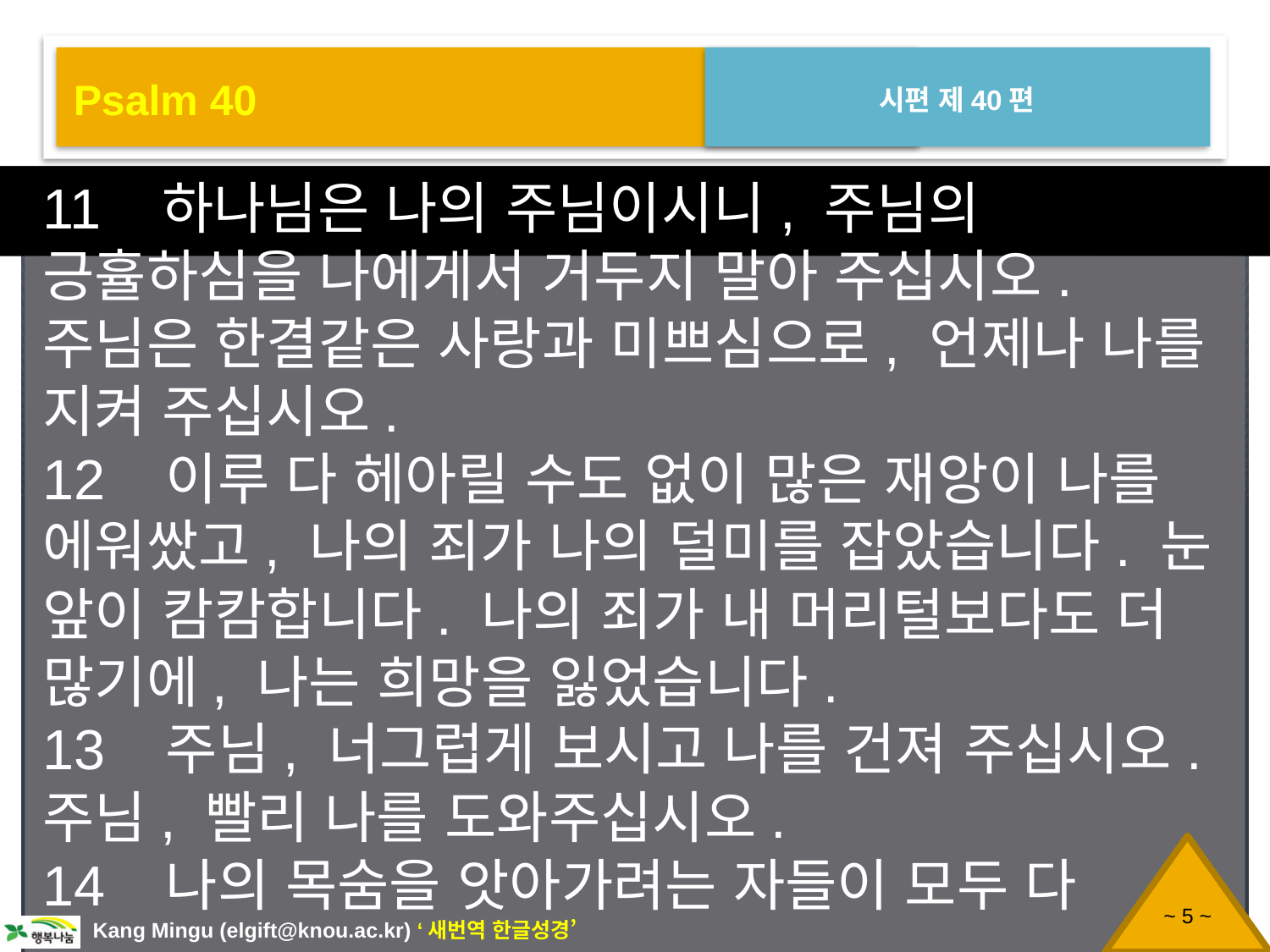

Psalm 40
시편 제40편
11   하나님은 나의 주님이시니, 주님의 긍휼하심을 나에게서 거두지 말아 주십시오. 주님은 한결같은 사랑과 미쁘심으로, 언제나 나를 지켜 주십시오.
12   이루 다 헤아릴 수도 없이 많은 재앙이 나를 에워쌌고, 나의 죄가 나의 덜미를 잡았습니다. 눈 앞이 캄캄합니다. 나의 죄가 내 머리털보다도 더 많기에, 나는 희망을 잃었습니다.
13   주님, 너그럽게 보시고 나를 건져 주십시오. 주님, 빨리 나를 도와주십시오.
14   나의 목숨을 앗아가려는 자들이 모두 다